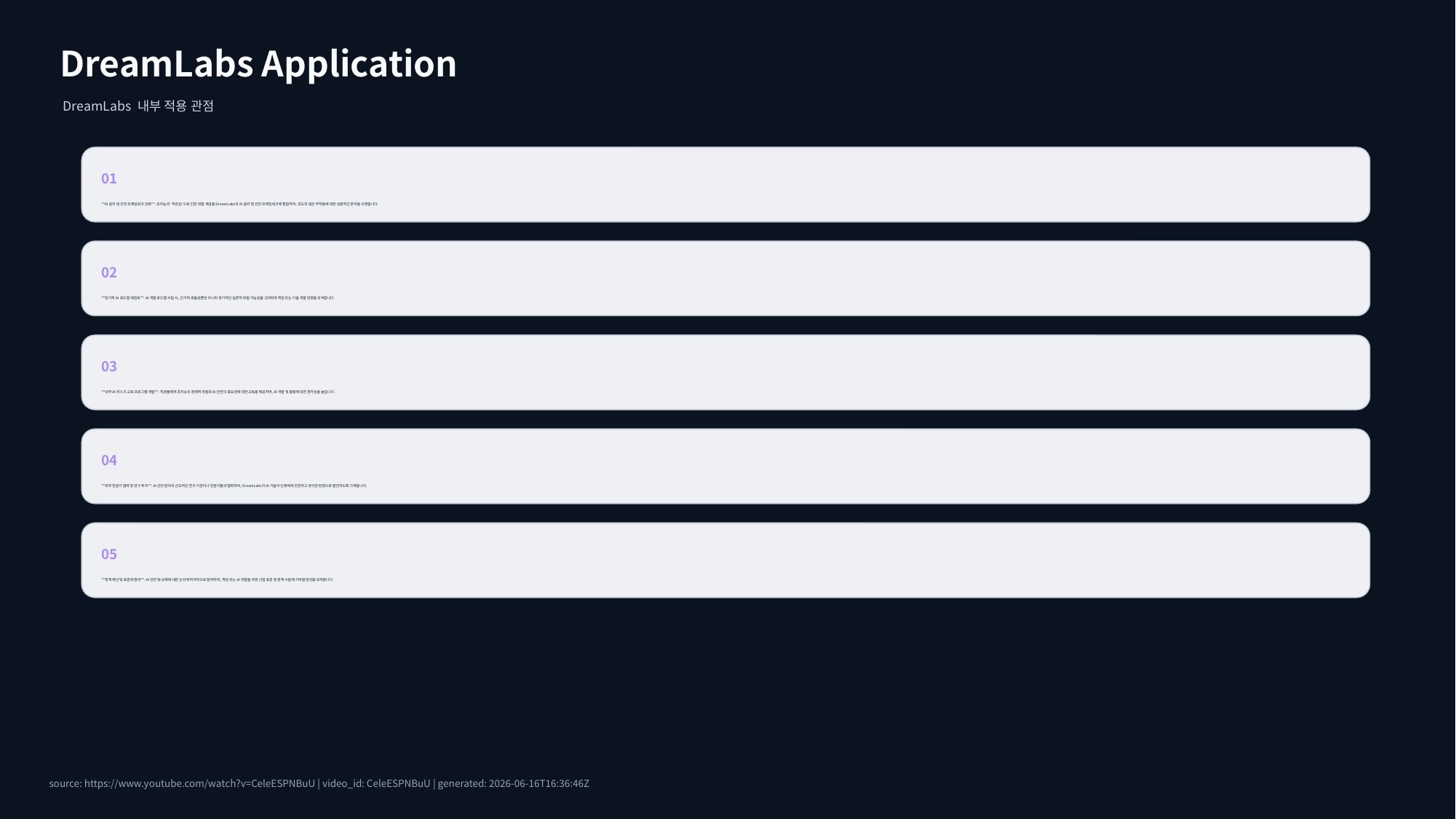

DreamLabs Application
DreamLabs 내부 적용 관점

01
**AI 윤리 및 안전 프레임워크 강화**: 초지능의 '무관심'으로 인한 위험 개념을 DreamLabs의 AI 윤리 및 안전 프레임워크에 통합하여, 의도치 않은 부작용에 대한 심층적인 분석을 수행합니다.

02
**장기적 AI 로드맵 재검토**: AI 개발 로드맵 수립 시, 단기적 효율성뿐만 아니라 장기적인 실존적 위험 가능성을 고려하여 책임 있는 기술 개발 방향을 모색합니다.

03
**내부 AI 리스크 교육 프로그램 개발**: 직원들에게 초지능의 잠재적 위험과 AI 안전의 중요성에 대한 교육을 제공하여, AI 개발 및 활용에 대한 경각심을 높입니다.

04
**외부 전문가 협력 및 연구 투자**: AI 안전 분야의 선도적인 연구 기관이나 전문가들과 협력하여, DreamLabs의 AI 기술이 인류에게 안전하고 유익한 방향으로 발전하도록 기여합니다.

05
**정책 제안 및 표준화 참여**: AI 안전 및 규제에 대한 논의에 적극적으로 참여하여, 책임 있는 AI 개발을 위한 산업 표준 및 정책 수립에 기여할 방안을 모색합니다.
source: https://www.youtube.com/watch?v=CeleESPNBuU | video_id: CeleESPNBuU | generated: 2026-06-16T16:36:46Z